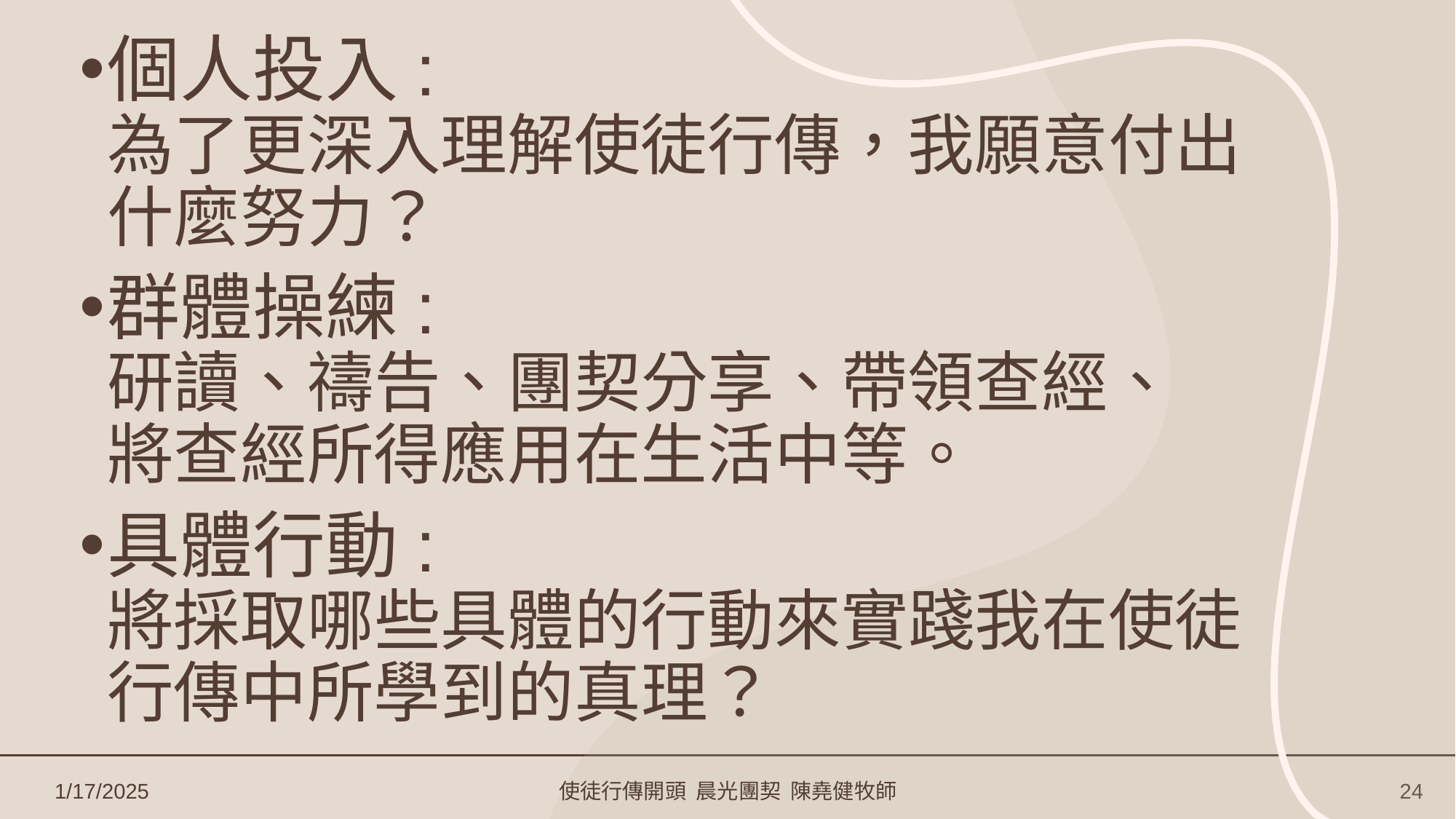

#
個人投入:
為了更深入理解使徒行傳，我願意付出什麼努力？
群體操練:
研讀、禱告、團契分享、帶領查經、
將查經所得應用在生活中等。
具體行動:
將採取哪些具體的行動來實踐我在使徒行傳中所學到的真理？
1/17/2025
使徒行傳開頭  晨光團契  陳堯健牧師
24